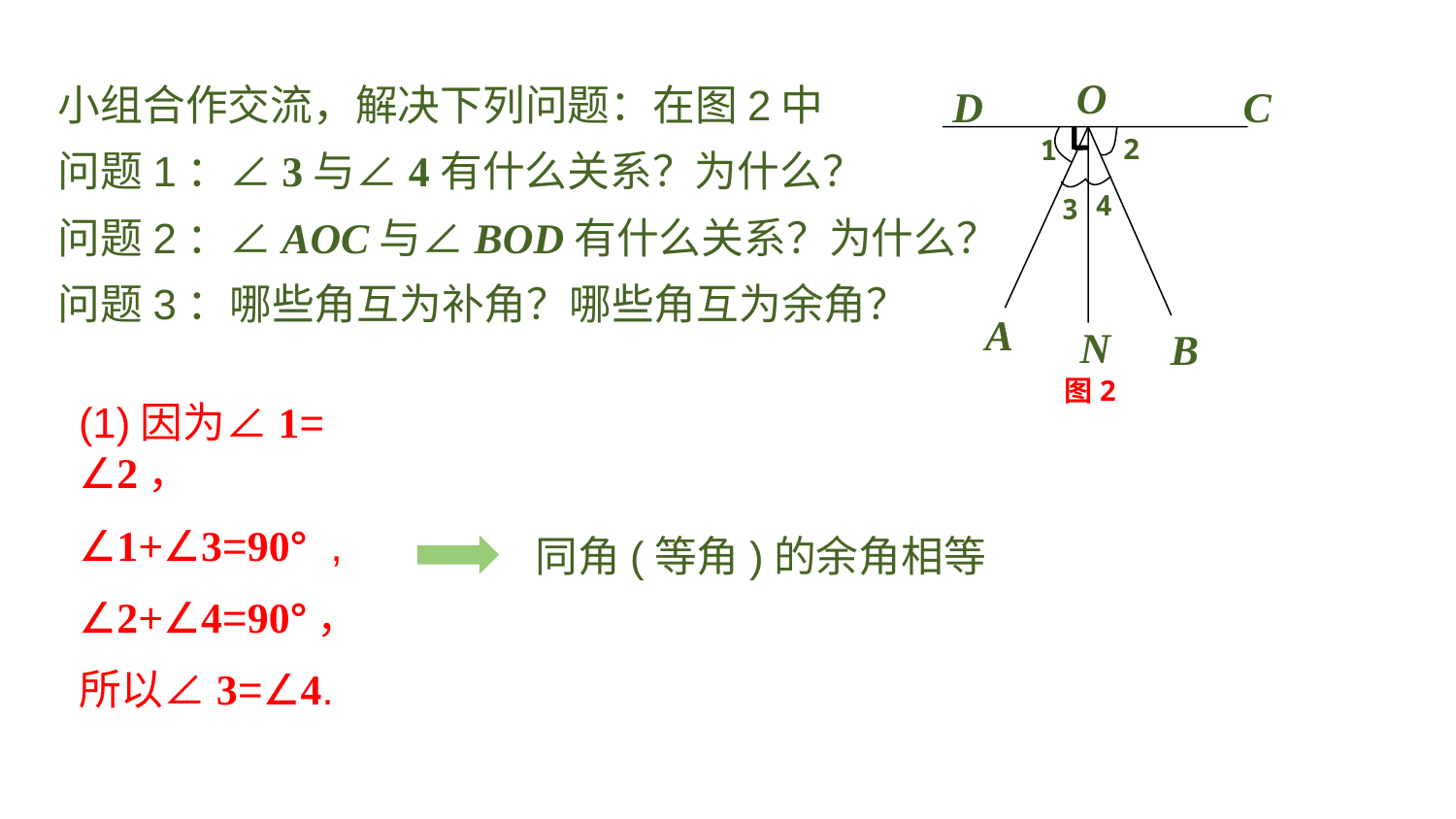

小组合作交流，解决下列问题：在图2中
问题1：∠3与∠4有什么关系？为什么？
问题2：∠AOC与∠BOD有什么关系？为什么？
问题3：哪些角互为补角？哪些角互为余角？
 O

D
C

 2

1
4
3
A
B

N
图2
(1)因为∠1= ∠2，
∠1+∠3=90°  ,
∠2+∠4=90°，
所以∠3=∠4.

同角(等角)的余角相等